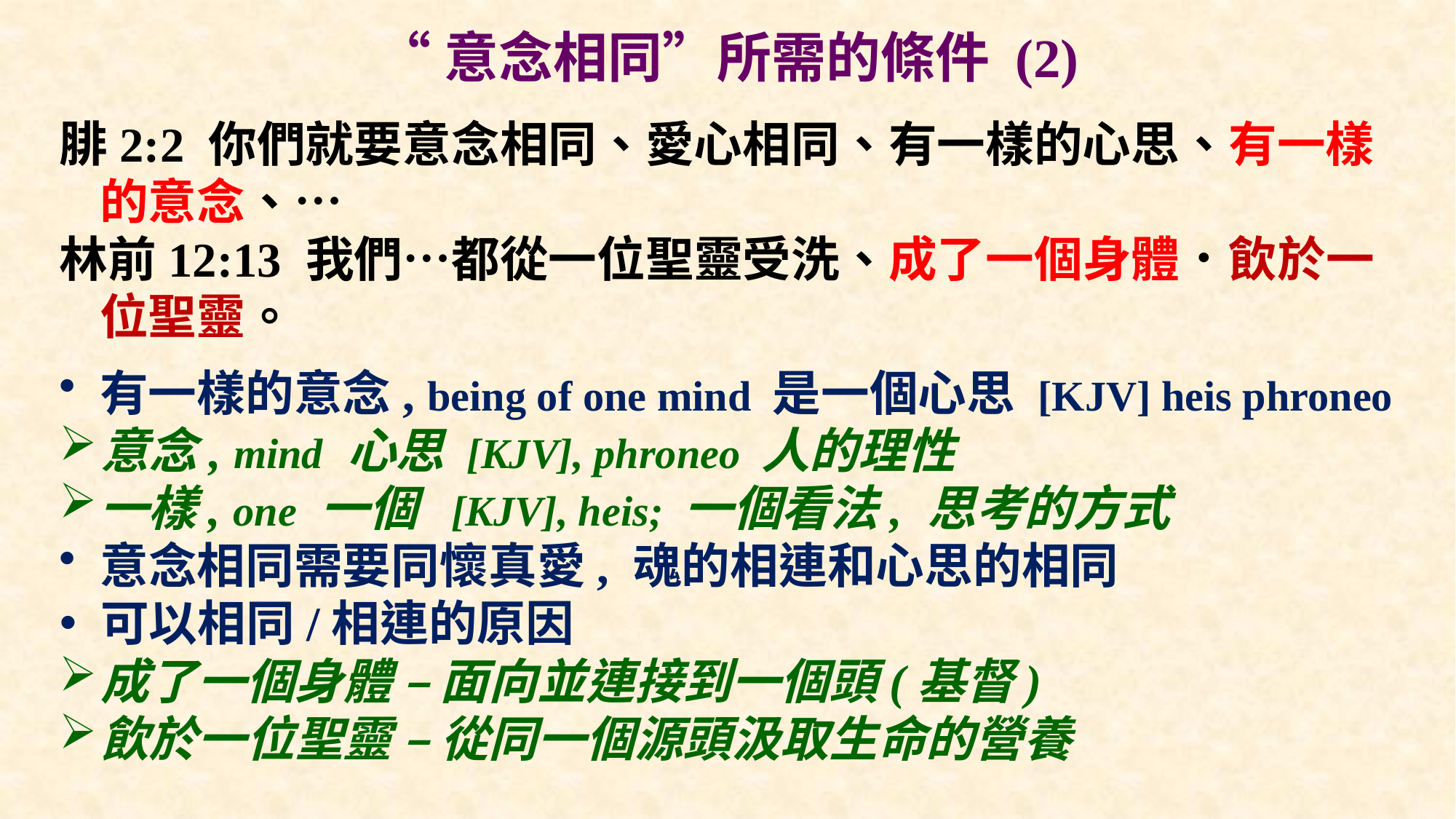

# “意念相同”所需的條件 (2)
腓2:2 你們就要意念相同、愛心相同、有一樣的心思、有一樣的意念、…
林前12:13 我們…都從一位聖靈受洗、成了一個身體．飲於一位聖靈。
有一樣的意念, being of one mind 是一個心思 [KJV] heis phroneo
意念, mind 心思 [KJV], phroneo 人的理性
一樣, one 一個  [KJV], heis; 一個看法, 思考的方式
意念相同需要同懷真愛, 魂的相連和心思的相同
可以相同/相連的原因
成了一個身體 – 面向並連接到一個頭(基督)
飲於一位聖靈 – 從同一個源頭汲取生命的營養